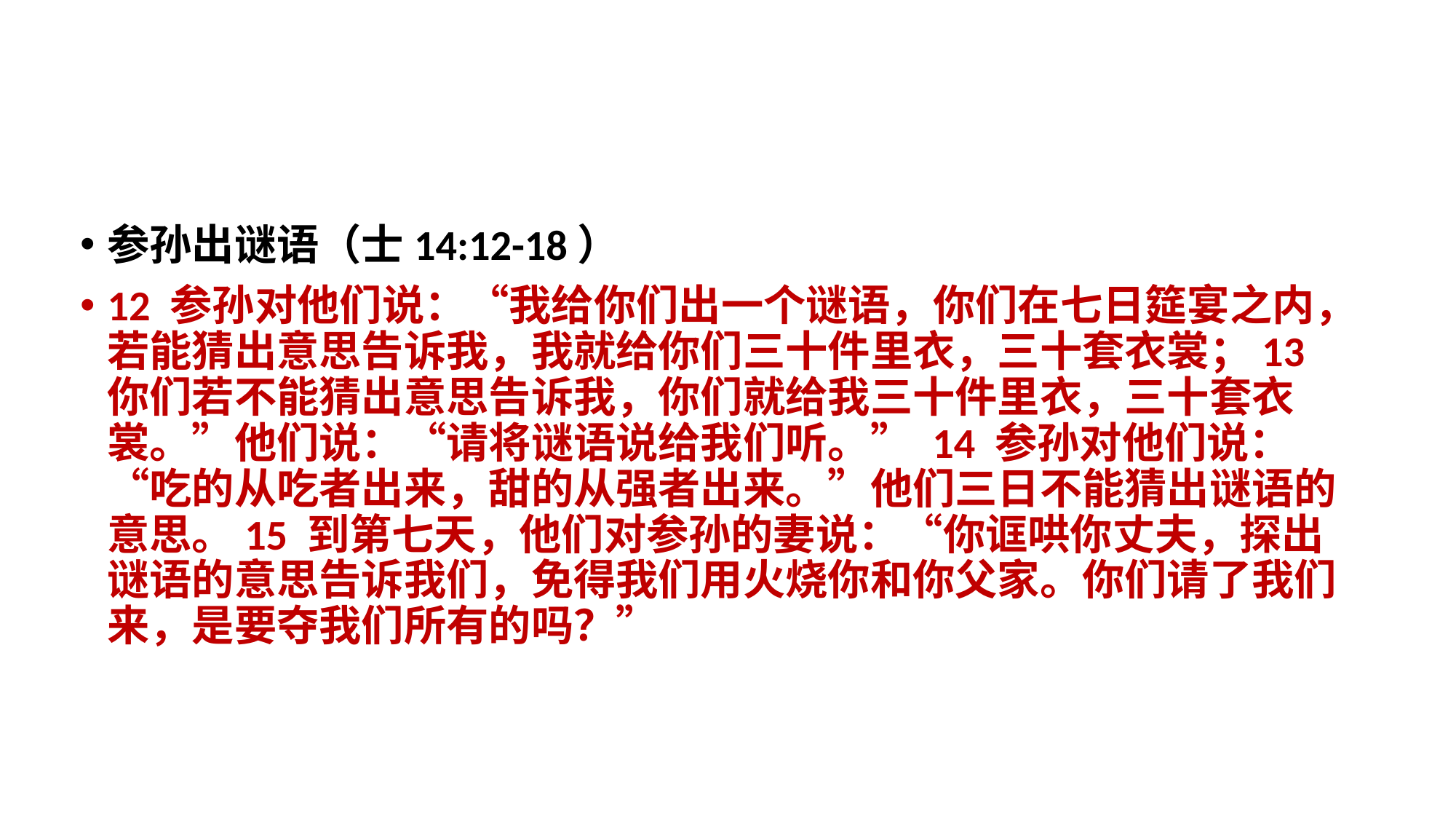

参孙出谜语（士14:12-18）
12 参孙对他们说：“我给你们出一个谜语，你们在七日筵宴之内，若能猜出意思告诉我，我就给你们三十件里衣，三十套衣裳；13 你们若不能猜出意思告诉我，你们就给我三十件里衣，三十套衣裳。”他们说：“请将谜语说给我们听。” 14 参孙对他们说：“吃的从吃者出来，甜的从强者出来。”他们三日不能猜出谜语的意思。15 到第七天，他们对参孙的妻说：“你诓哄你丈夫，探出谜语的意思告诉我们，免得我们用火烧你和你父家。你们请了我们来，是要夺我们所有的吗？”